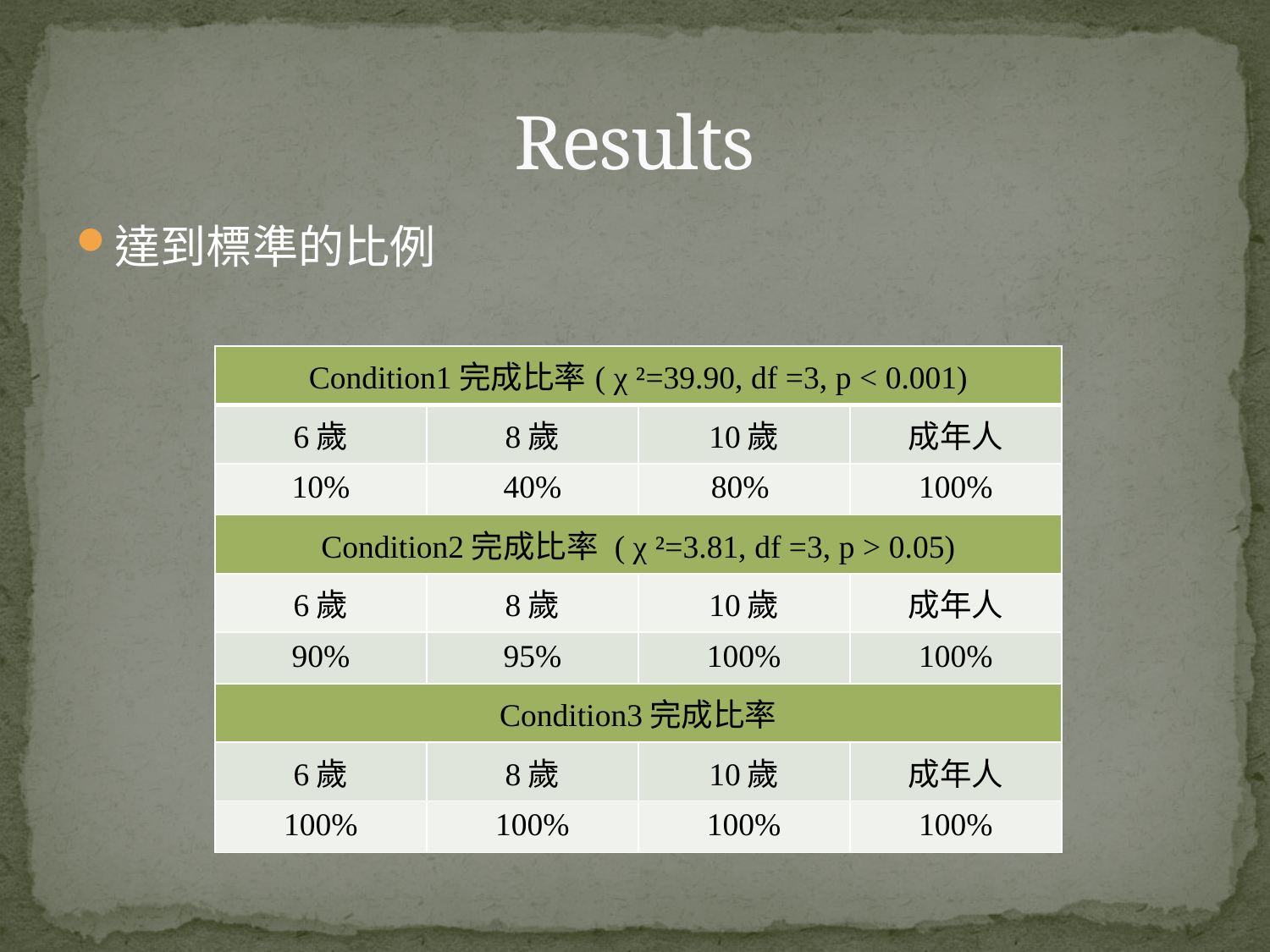

# Results
達到標準的比例

| Condition1完成比率( χ ²=39.90, df =3, p < 0.001) |  |  |  |
| --- | --- | --- | --- |
| 6歲 | 8歲 | 10歲 | 成年人 |
| 10% | 40% | 80% | 100% |
| Condition2完成比率 ( χ ²=3.81, df =3, p > 0.05) |  |  |  |
| 6歲 | 8歲 | 10歲 | 成年人 |
| 90% | 95% | 100% | 100% |
| Condition3完成比率 |  |  |  |
| 6歲 | 8歲 | 10歲 | 成年人 |
| 100% | 100% | 100% | 100% |